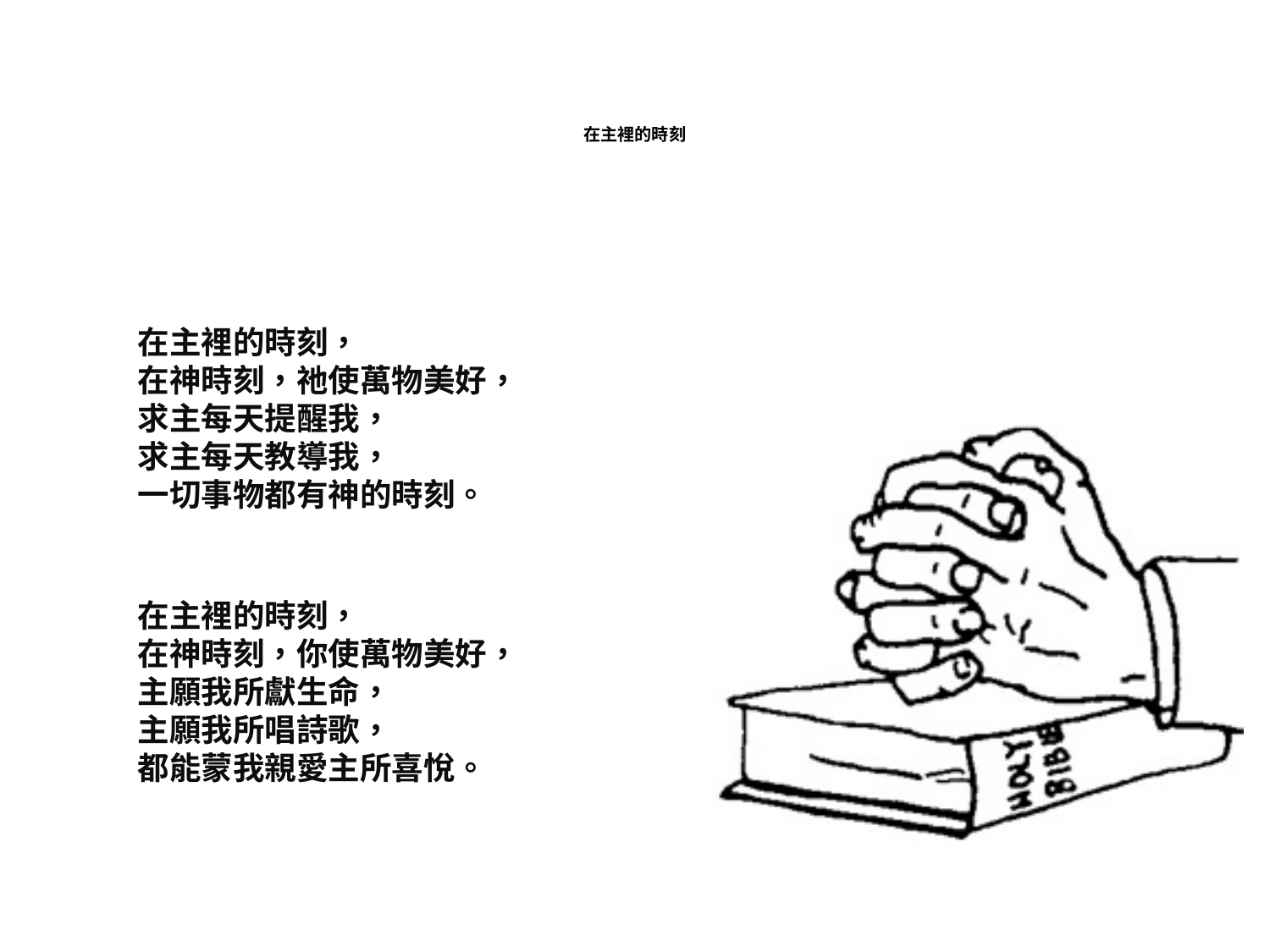

# 在主裡的時刻
在主裡的時刻，
在神時刻，祂使萬物美好，
求主每天提醒我，
求主每天教導我，
一切事物都有神的時刻。
在主裡的時刻，
在神時刻，你使萬物美好，
主願我所獻生命，
主願我所唱詩歌，
都能蒙我親愛主所喜悅。